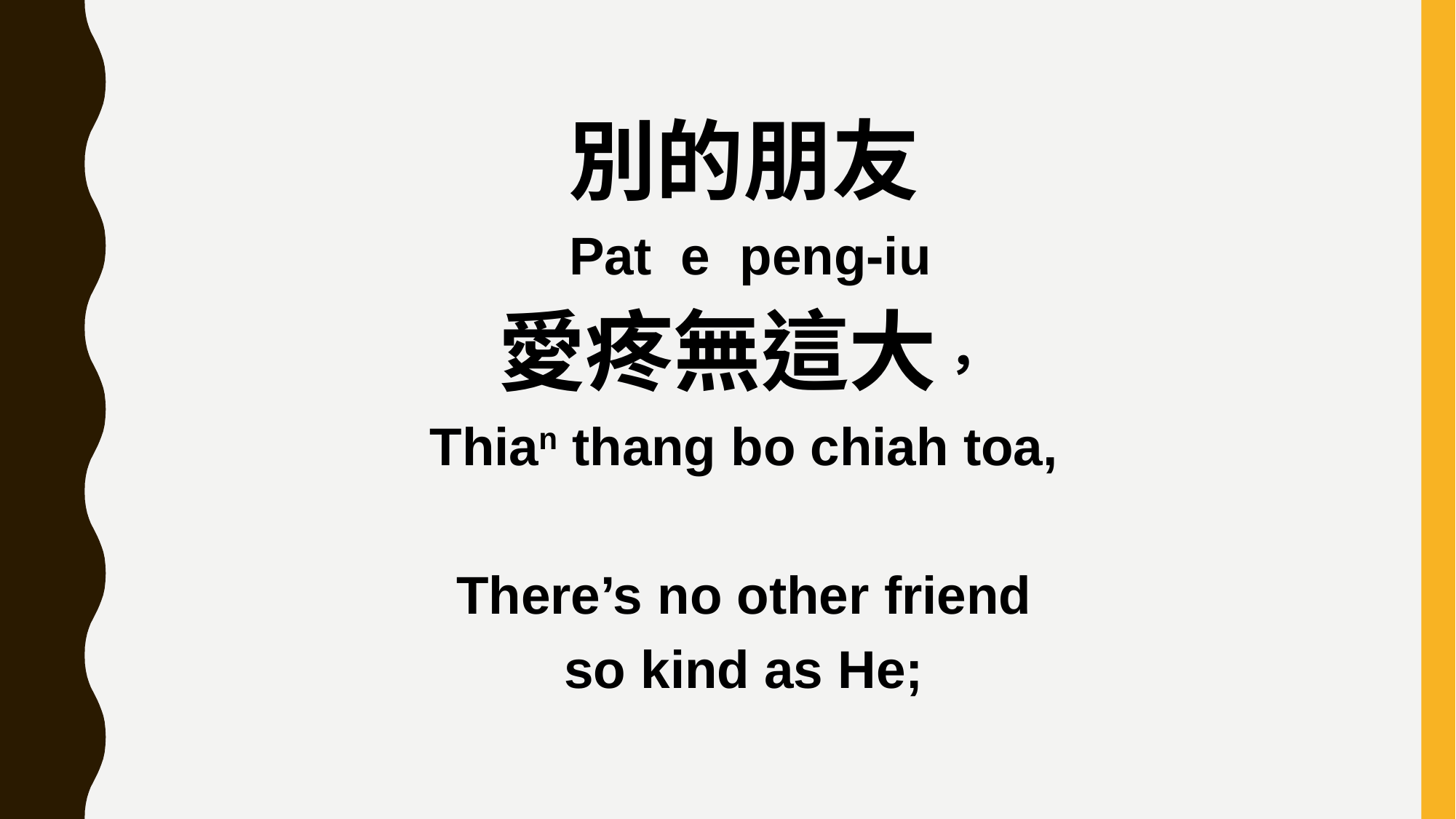

別的朋友
 Pat  e  peng-iu
愛疼無這大，
Thian thang bo chiah toa,

There’s no other friend
so kind as He;